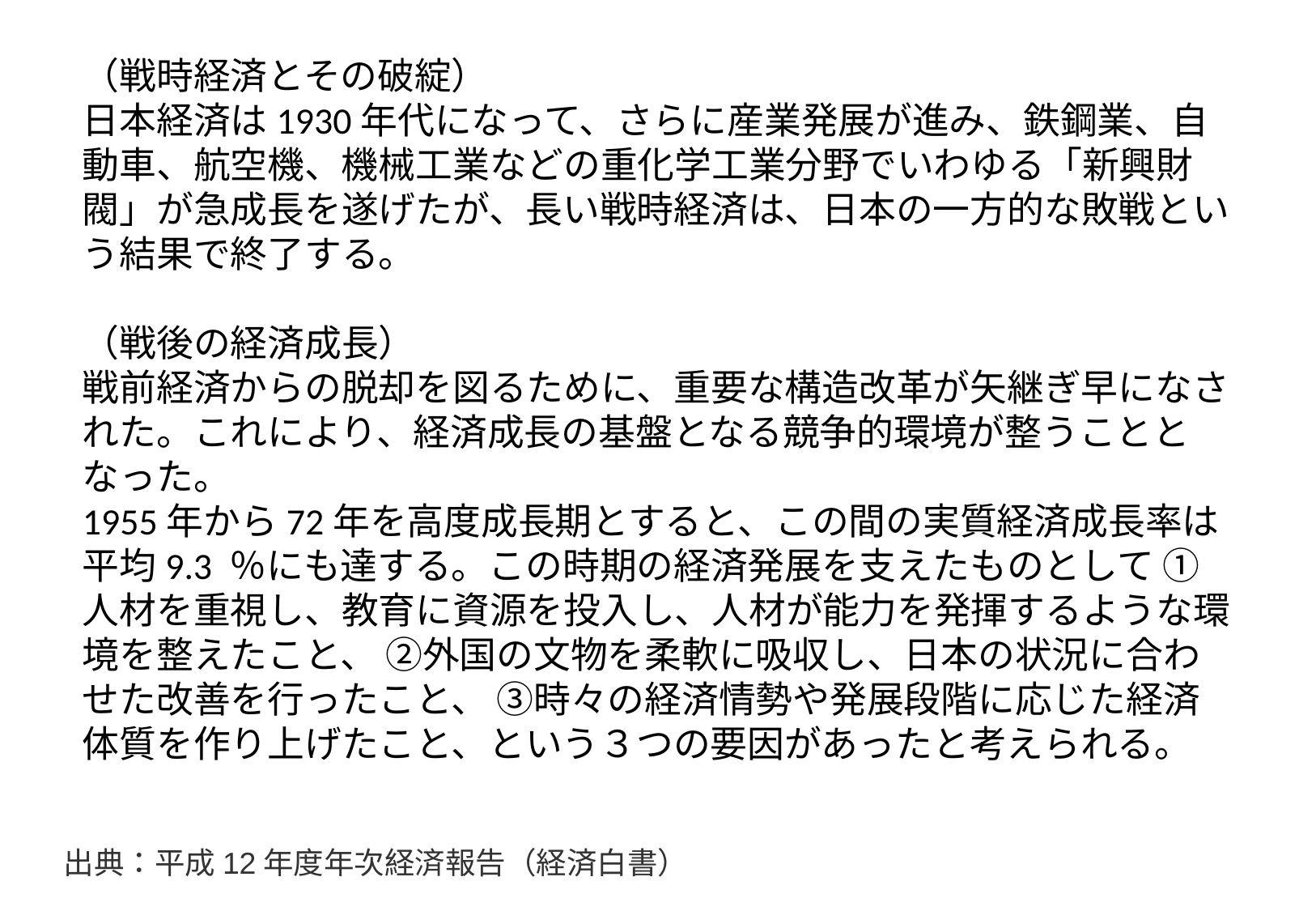

（戦時経済とその破綻）
日本経済は1930年代になって、さらに産業発展が進み、鉄鋼業、自動車、航空機、機械工業などの重化学工業分野でいわゆる「新興財閥」が急成長を遂げたが、長い戦時経済は、日本の一方的な敗戦という結果で終了する。

（戦後の経済成長）
戦前経済からの脱却を図るために、重要な構造改革が矢継ぎ早になされた。これにより、経済成長の基盤となる競争的環境が整うこととなった。
1955年から72年を高度成長期とすると、この間の実質経済成長率は平均9.3 ％にも達する。この時期の経済発展を支えたものとして ①人材を重視し、教育に資源を投入し、人材が能力を発揮するような環境を整えたこと、 ②外国の文物を柔軟に吸収し、日本の状況に合わせた改善を行ったこと、 ③時々の経済情勢や発展段階に応じた経済体質を作り上げたこと、という３つの要因があったと考えられる。
出典：平成12年度年次経済報告（経済白書）